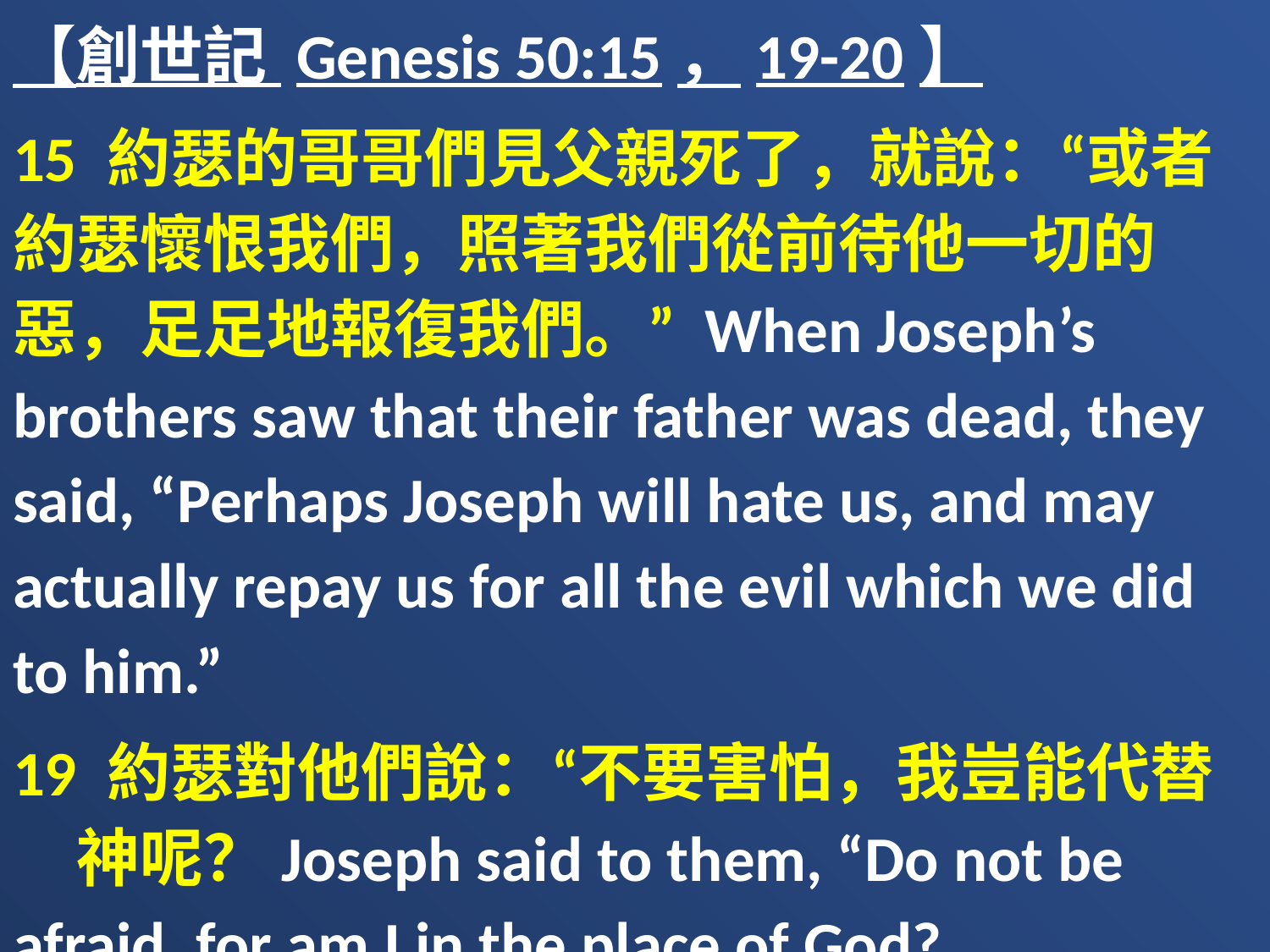

【創世記 Genesis 50:15，19-20】
15 約瑟的哥哥們見父親死了，就說：“或者約瑟懷恨我們，照著我們從前待他一切的惡，足足地報復我們。” When Joseph’s brothers saw that their father was dead, they said, “Perhaps Joseph will hate us, and may actually repay us for all the evil which we did to him.”
19 約瑟對他們說：“不要害怕，我豈能代替　神呢？Joseph said to them, “Do not be afraid, for am I in the place of God?